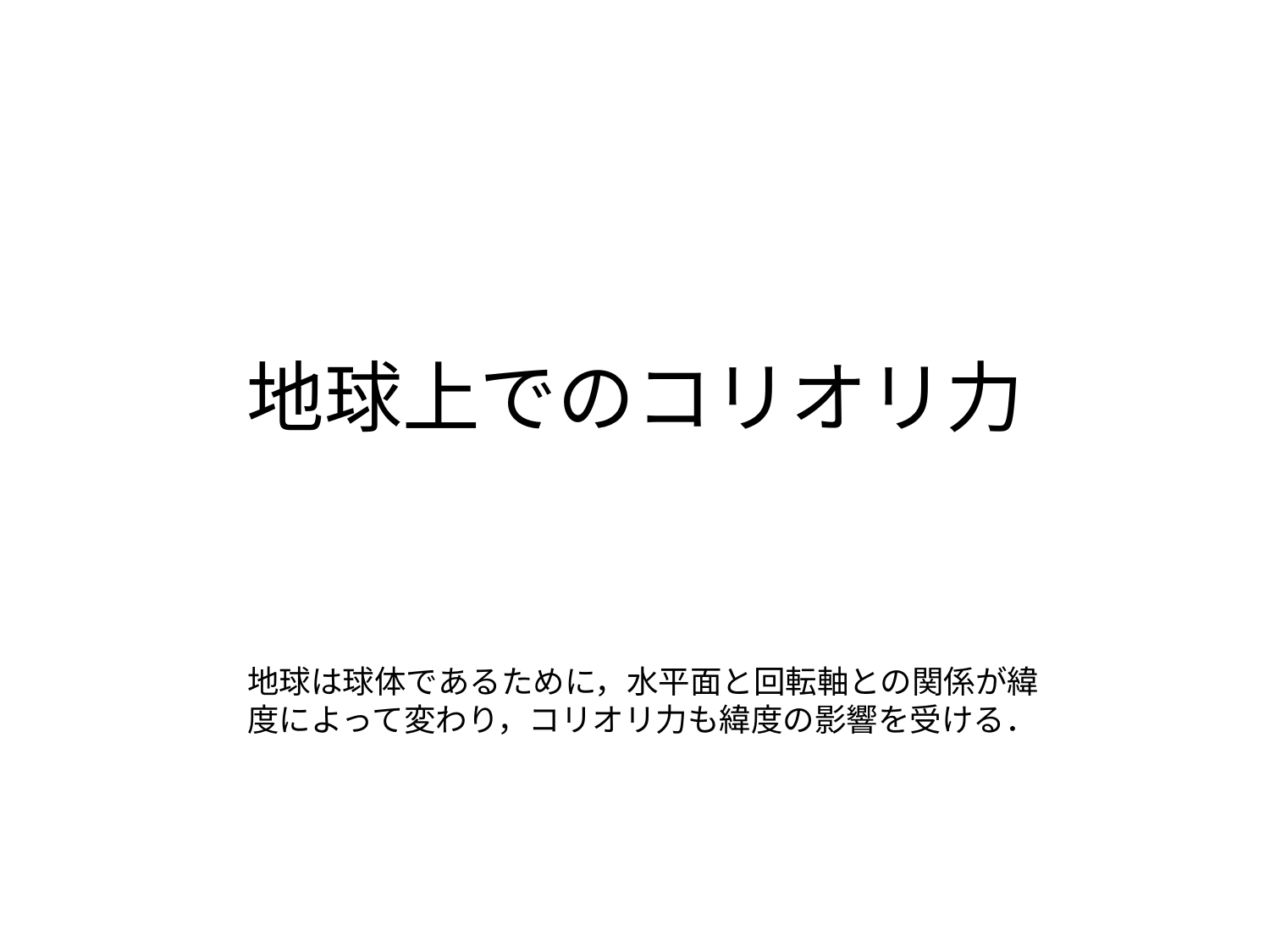

# 地球上でのコリオリ力
地球は球体であるために，水平面と回転軸との関係が緯度によって変わり，コリオリ力も緯度の影響を受ける．